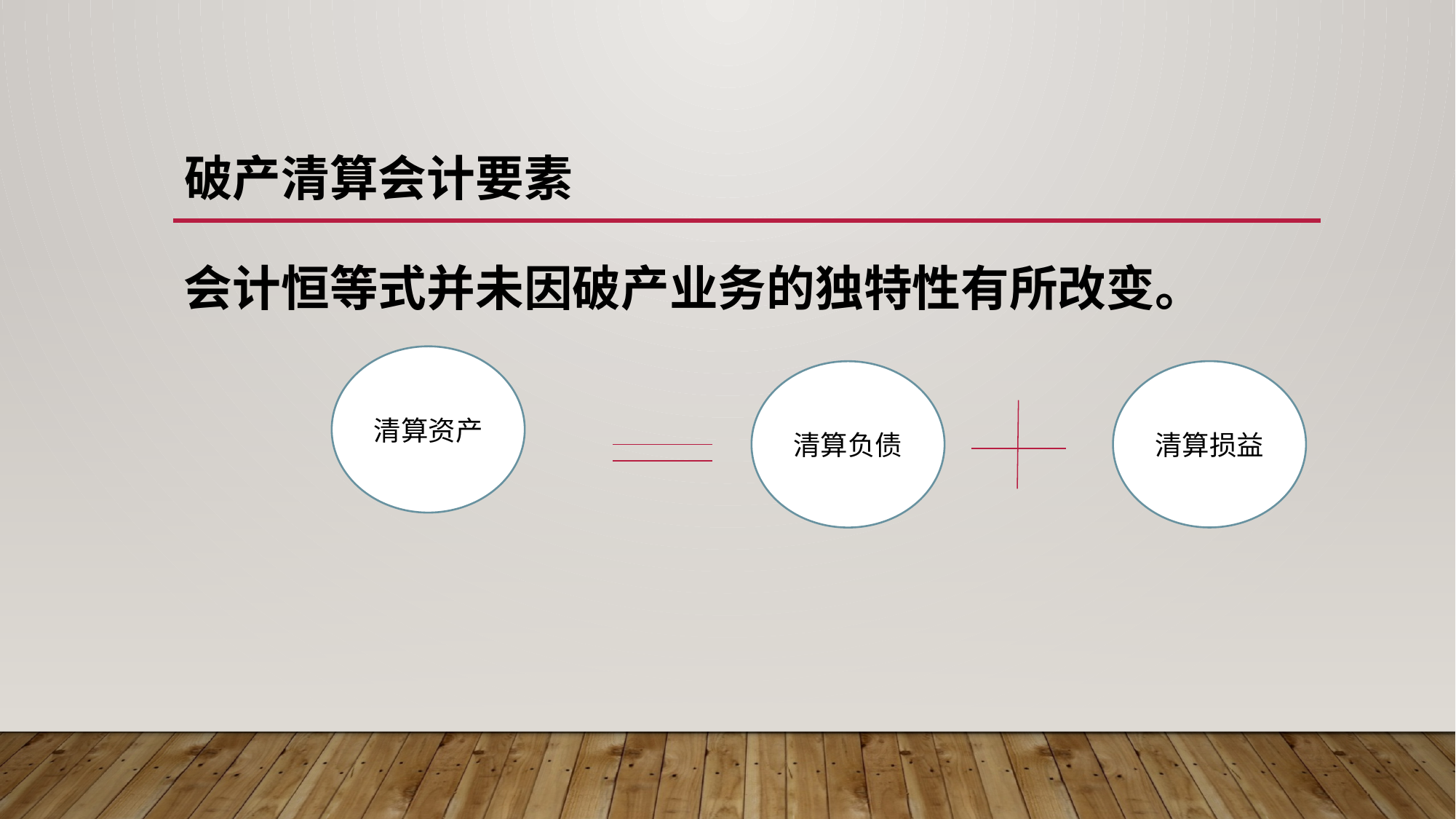

# 破产清算会计要素
会计恒等式并未因破产业务的独特性有所改变。
清算资产
清算损益
清算负债